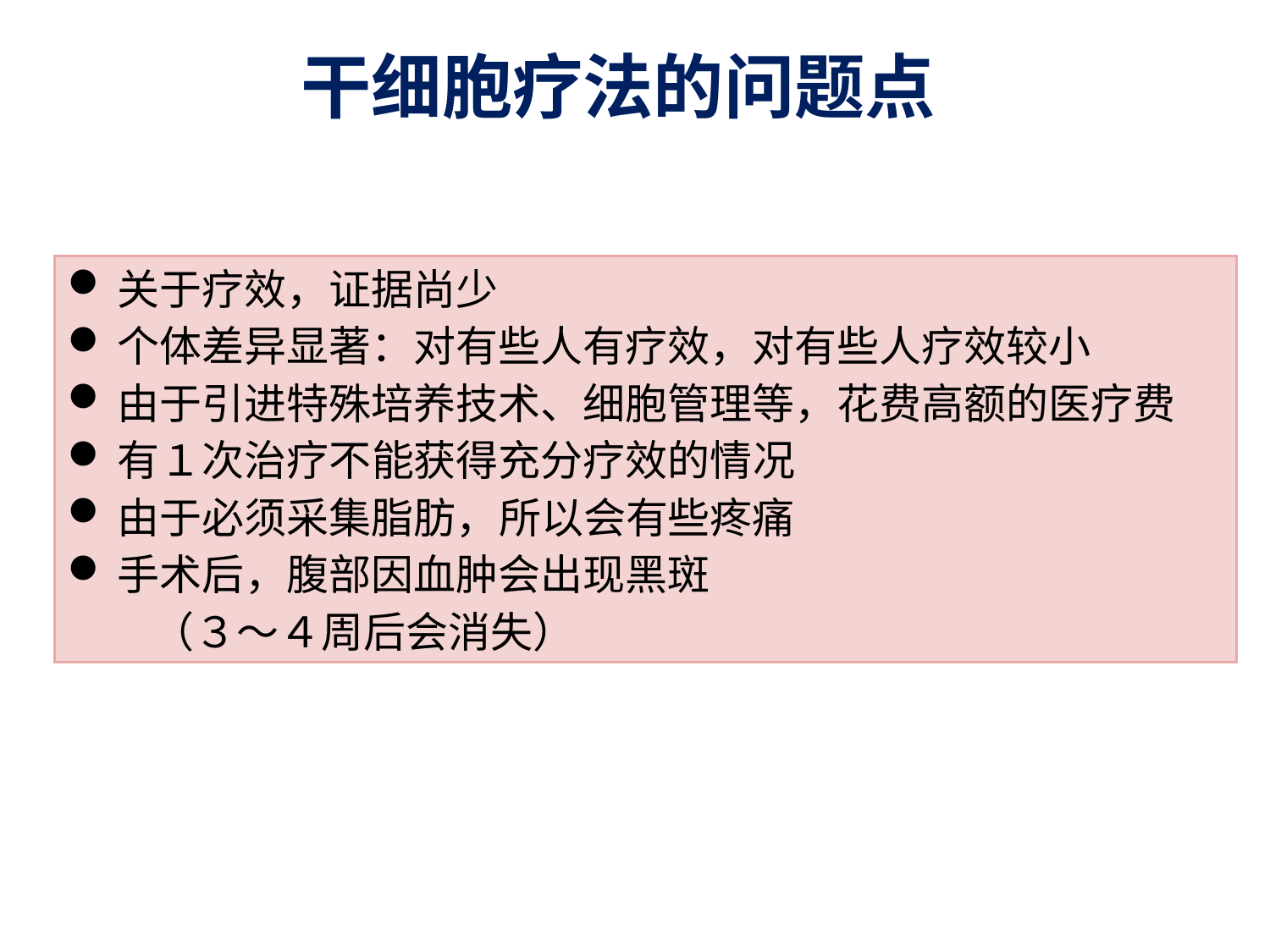

干细胞疗法的问题点
关于疗效，证据尚少
个体差异显著：对有些人有疗效，对有些人疗效较小
由于引进特殊培养技术、细胞管理等，花费高额的医疗费
有１次治疗不能获得充分疗效的情况
由于必须采集脂肪，所以会有些疼痛
手术后，腹部因血肿会出现黑斑
　　（３～４周后会消失）